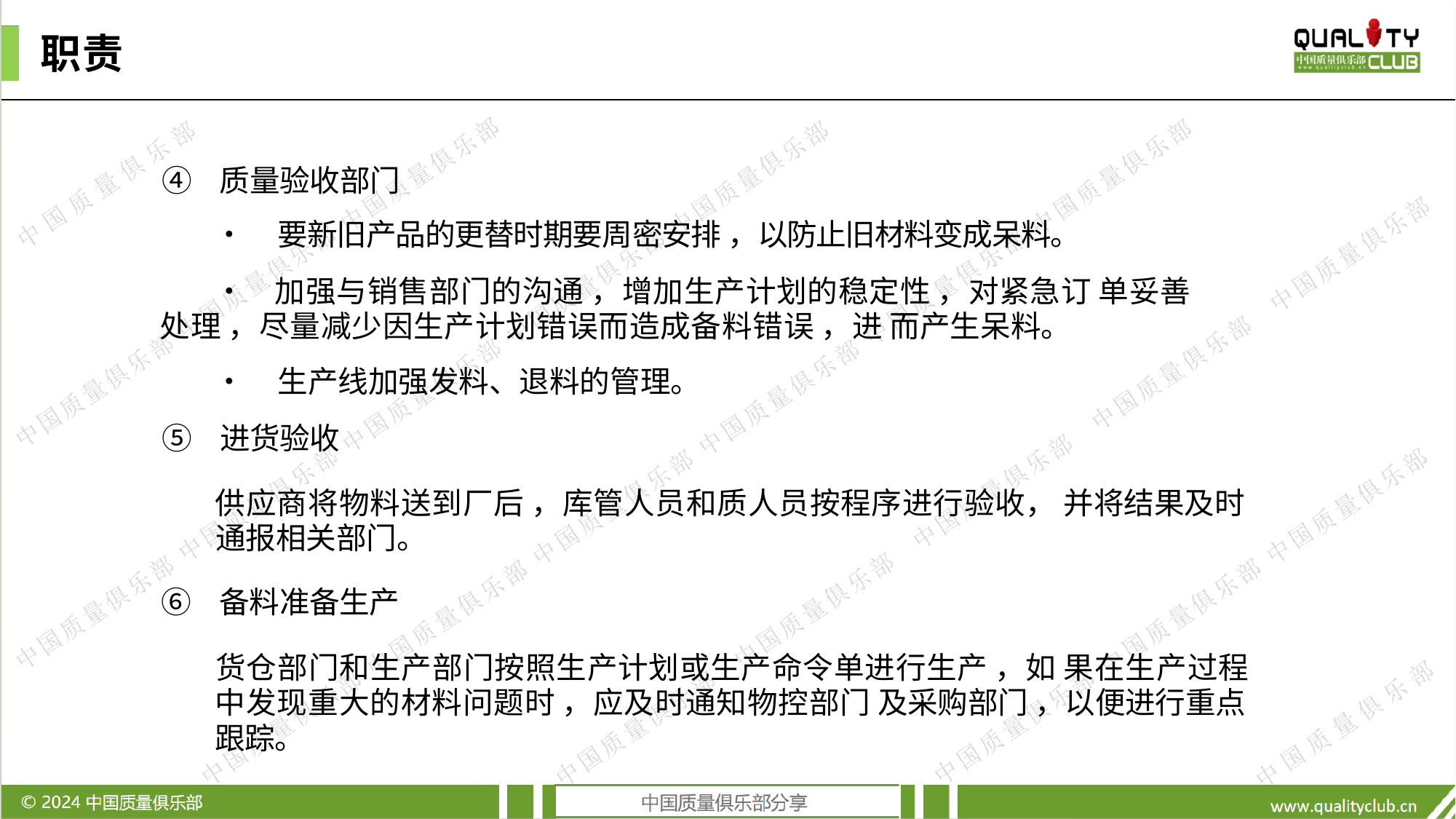

职责

④  质量验收部门
•   要新旧产品的更替时期要周密安排 ，以防止旧材料变成呆料。
•   加强与销售部门的沟通 ，增加生产计划的稳定性 ，对紧急订 单妥善处理 ，尽量减少因生产计划错误而造成备料错误 ，进 而产生呆料。

•   生产线加强发料、退料的管理。

⑤  进货验收

供应商将物料送到厂后 ，库管人员和质人员按程序进行验收， 并将结果及时通报相关部门。

⑥  备料准备生产

货仓部门和生产部门按照生产计划或生产命令单进行生产 ，如 果在生产过程中发现重大的材料问题时 ，应及时通知物控部门 及采购部门 ，以便进行重点跟踪。